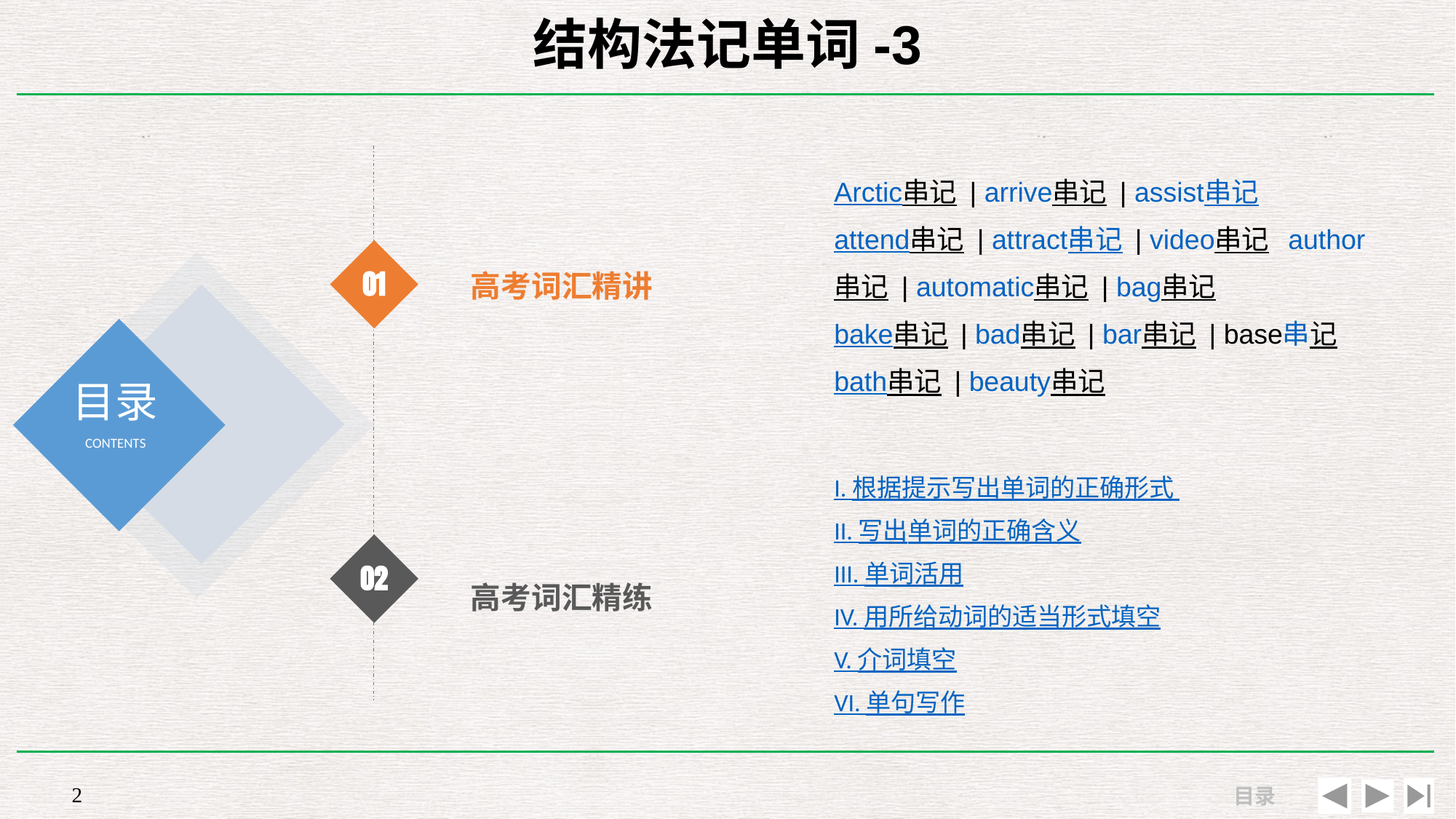

# 结构法记单词-3
高考词汇精讲
Arctic串记 | arrive串记 | assist串记
attend串记 | attract串记 | video串记  author串记 | automatic串记 | bag串记
bake串记 | bad串记 | bar串记 | base串记
bath串记 | beauty串记
01

I. 根据提示写出单词的正确形式
II. 写出单词的正确含义
III. 单词活用
IV. 用所给动词的适当形式填空
V. 介词填空
VI. 单句写作
高考词汇精练
02